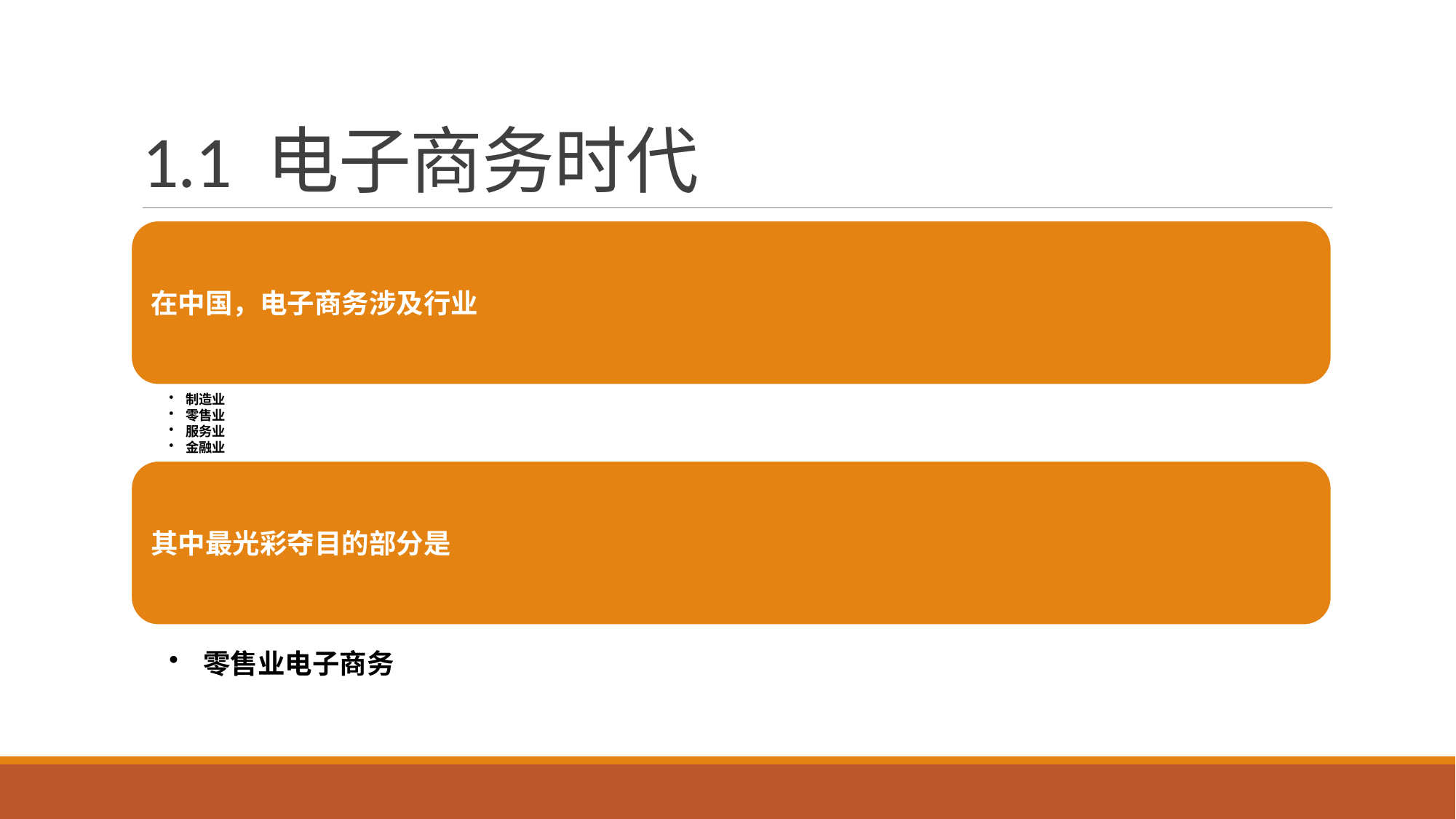

# 1.1 电子商务时代
在中国，电子商务涉及行业
制造业
零售业
服务业
金融业
其中最光彩夺目的部分是
零售业电子商务